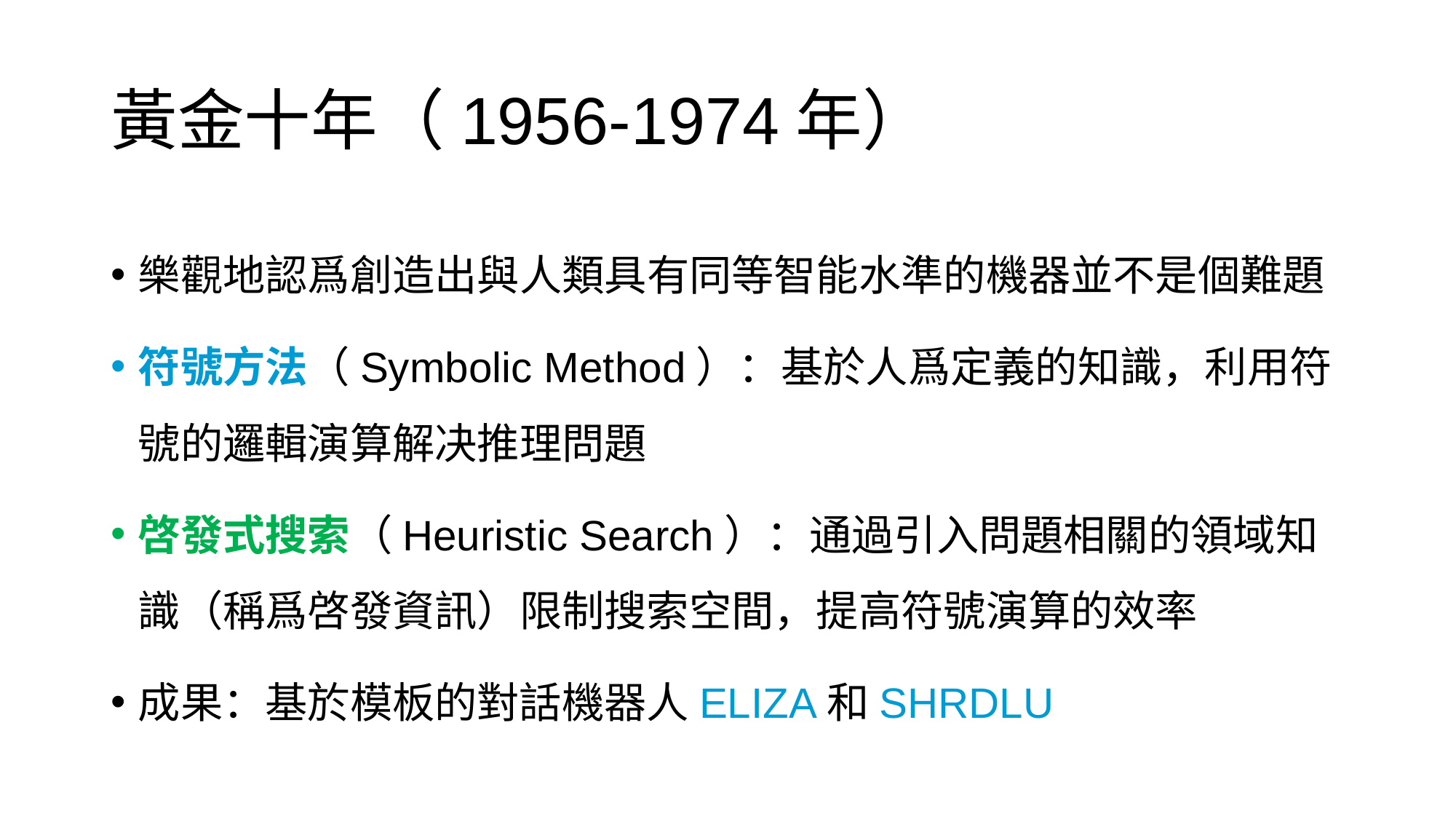

# 黃金十年（1956-1974年）
樂觀地認爲創造出與人類具有同等智能水準的機器並不是個難題
符號方法（Symbolic Method）：基於人爲定義的知識，利用符號的邏輯演算解决推理問題
啓發式搜索（Heuristic Search）：通過引入問題相關的領域知識（稱爲啓發資訊）限制搜索空間，提高符號演算的效率
成果：基於模板的對話機器人ELIZA和SHRDLU